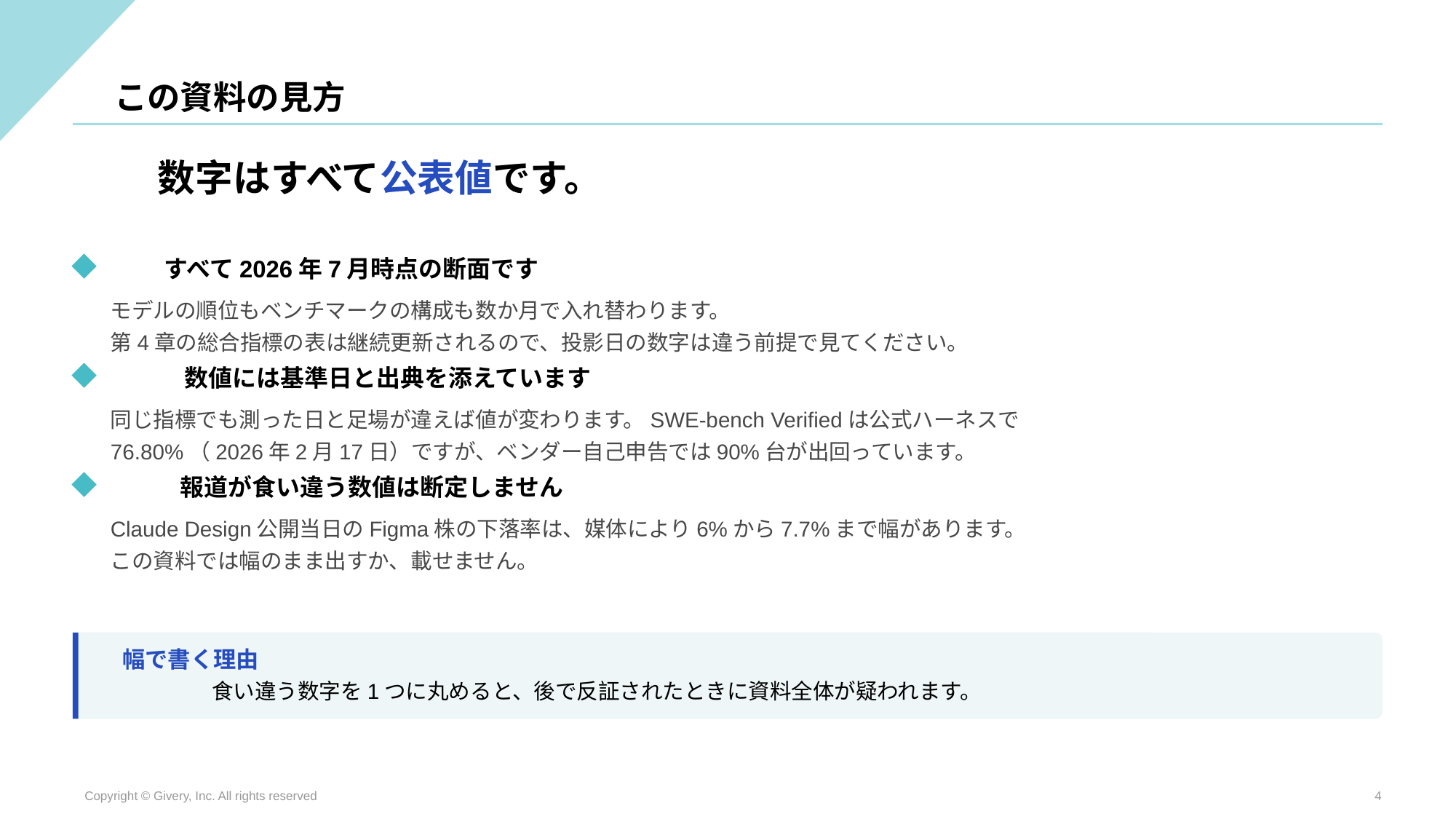

この資料の見方

数字はすべて公表値です。

すべて2026年7月時点の断面です
モデルの順位もベンチマークの構成も数か月で入れ替わります。
第4章の総合指標の表は継続更新されるので、投影日の数字は違う前提で見てください。

数値には基準日と出典を添えています
同じ指標でも測った日と足場が違えば値が変わります。SWE-bench Verifiedは公式ハーネスで
76.80%（2026年2月17日）ですが、ベンダー自己申告では90%台が出回っています。

報道が食い違う数値は断定しません
Claude Design公開当日のFigma株の下落率は、媒体により6%から7.7%まで幅があります。
この資料では幅のまま出すか、載せません。

幅で書く理由
食い違う数字を1つに丸めると、後で反証されたときに資料全体が疑われます。
Copyright © Givery, Inc. All rights reserved
4